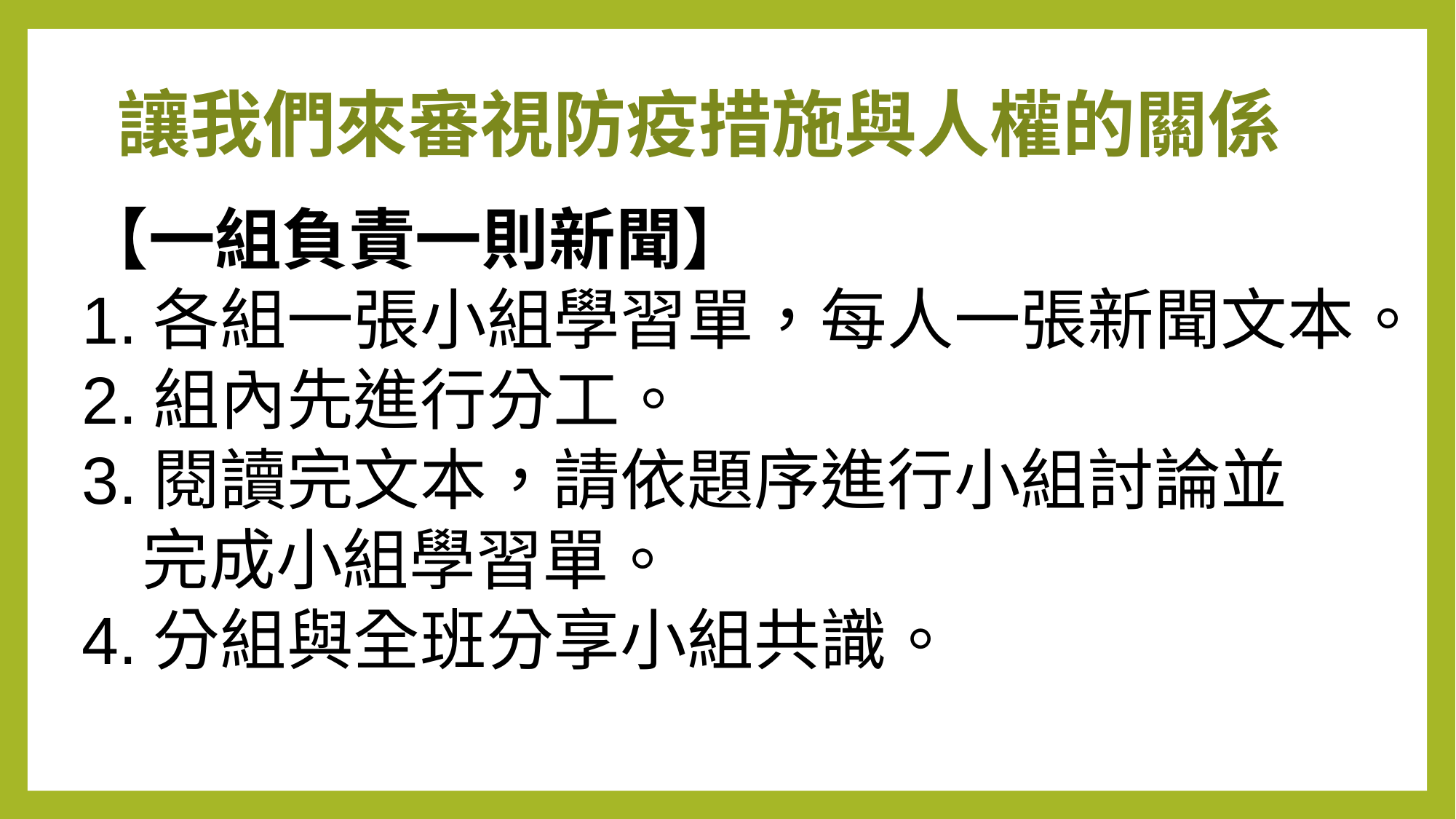

# 讓我們來審視防疫措施與人權的關係
【一組負責一則新聞】
1.各組一張小組學習單，每人一張新聞文本。
2.組內先進行分工。
3.閱讀完文本，請依題序進行小組討論並
   完成小組學習單。
4.分組與全班分享小組共識。